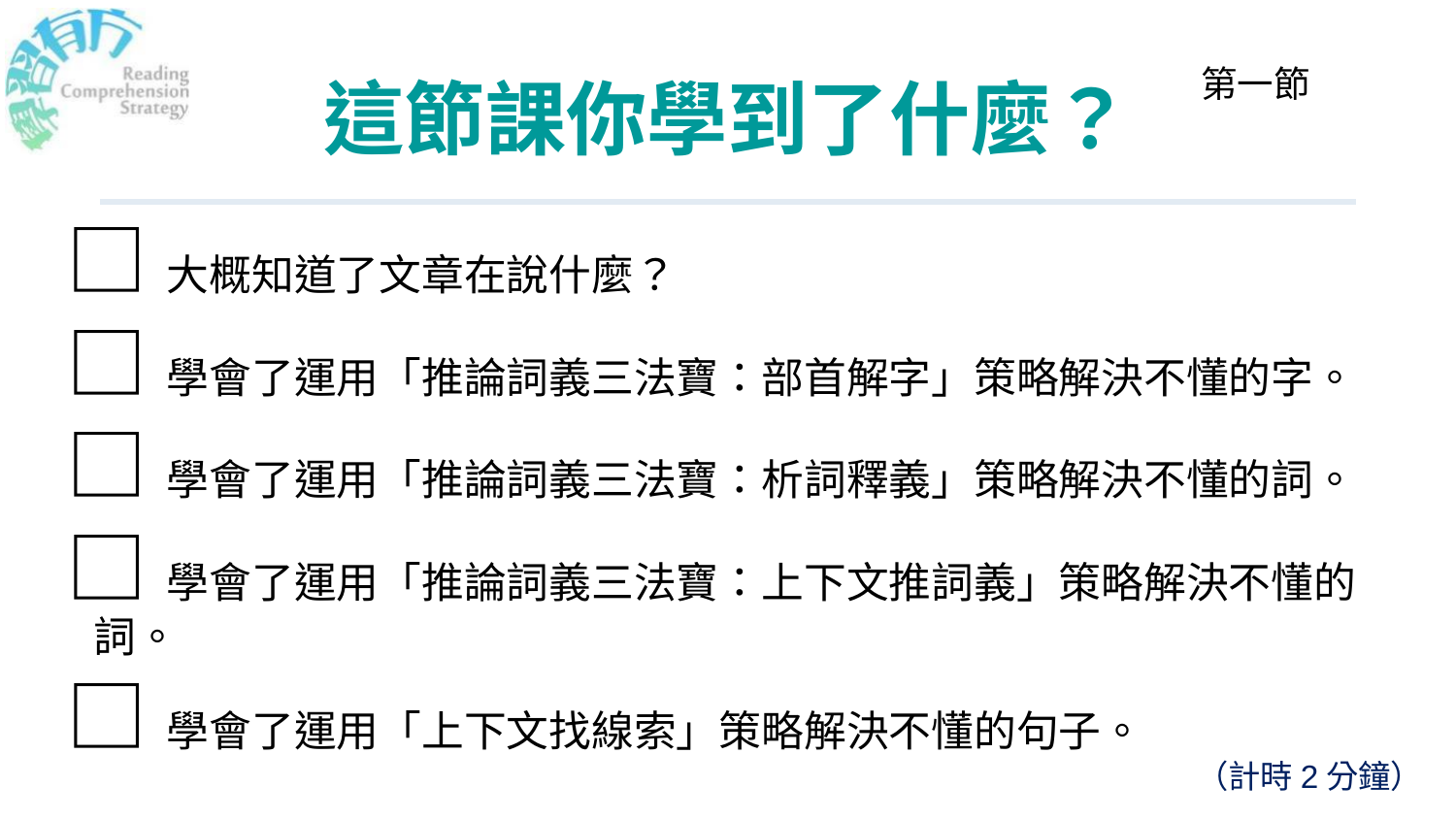

# 這節課你學到了什麼？
第一節
□大概知道了文章在說什麼？
□學會了運用「推論詞義三法寶：部首解字」策略解決不懂的字。
□學會了運用「推論詞義三法寶：析詞釋義」策略解決不懂的詞。
□學會了運用「推論詞義三法寶：上下文推詞義」策略解決不懂的詞。
□學會了運用「上下文找線索」策略解決不懂的句子。

（計時2分鐘）